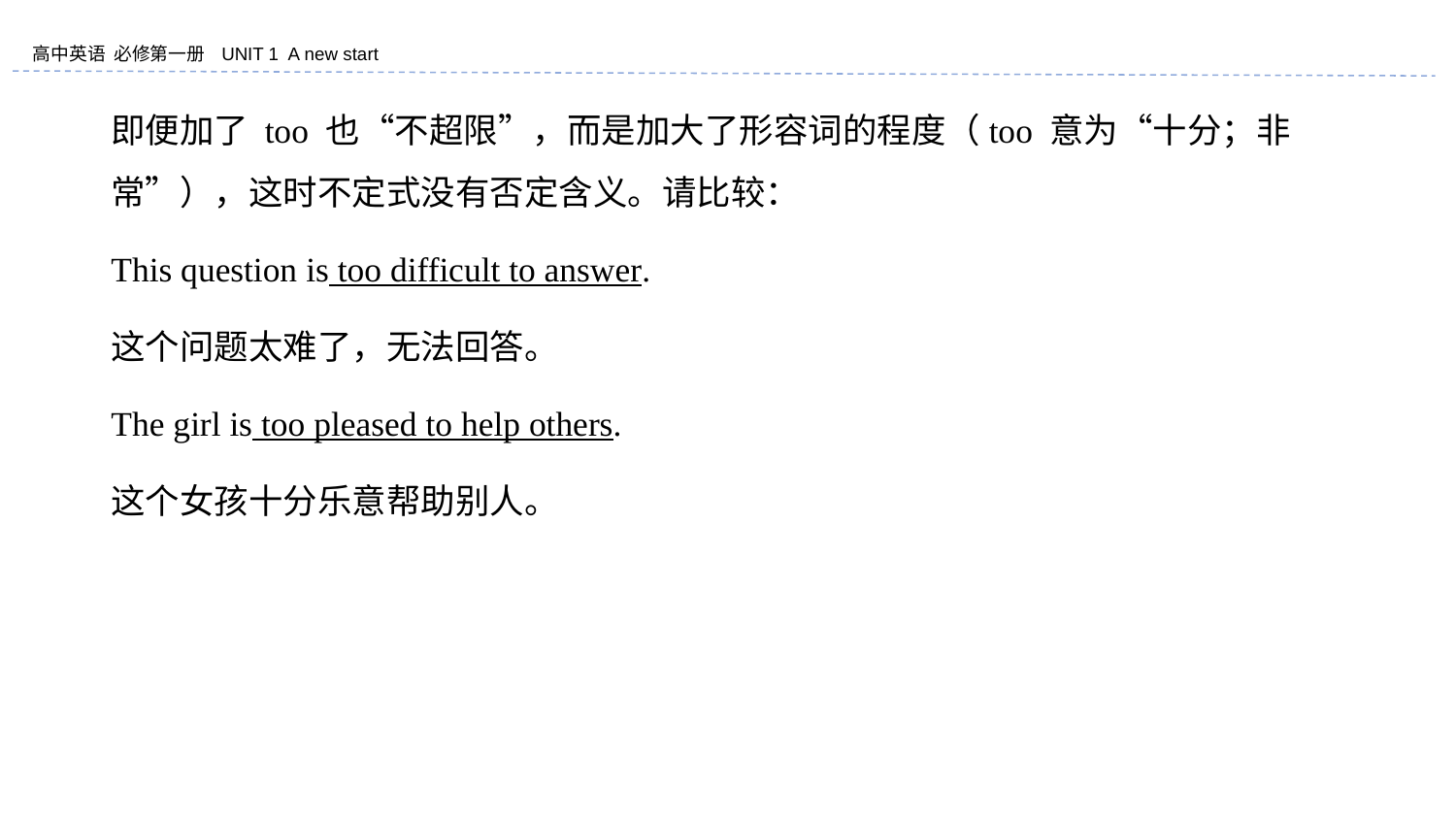

即便加了 too 也“不超限”，而是加大了形容词的程度（too 意为“十分；非常”），这时不定式没有否定含义。请比较：
This question is too difficult to answer.
这个问题太难了，无法回答。
The girl is too pleased to help others.
这个女孩十分乐意帮助别人。